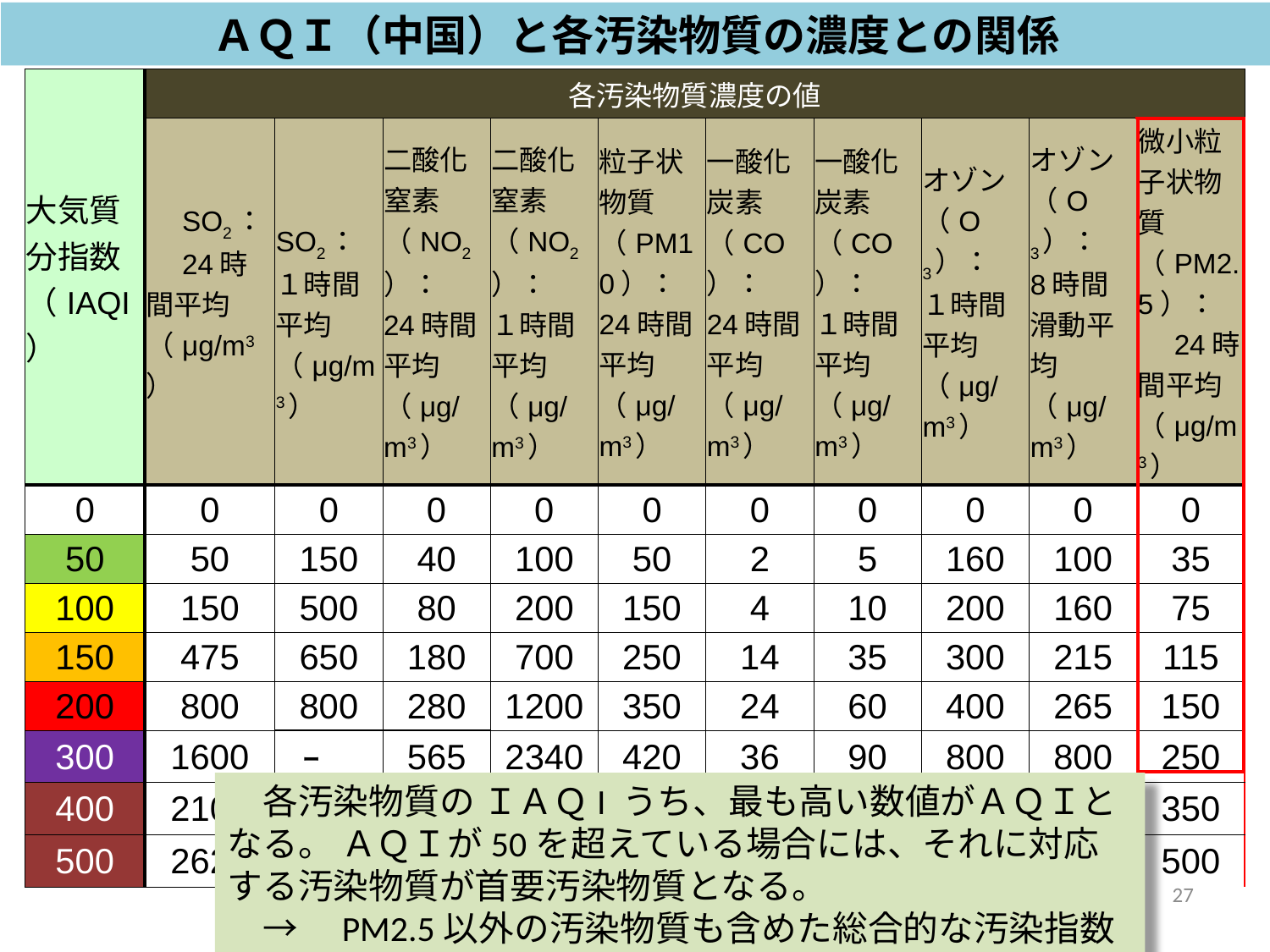

ＡＱＩ（中国）と各汚染物質の濃度との関係
| 大気質分指数（IAQI） | 各汚染物質濃度の値 |  |  |  |  |  |  |  |  |  |
| --- | --- | --- | --- | --- | --- | --- | --- | --- | --- | --- |
|  | SO2： 　24時間平均 （μg/m3） | SO2： １時間平均 （μg/m3） | 二酸化窒素（NO2）： 24時間平均 （μg/m3） | 二酸化窒素（NO2）： １時間平均 （μg/m3） | 粒子状物質（PM10）： 24時間平均 （μg/m3） | 一酸化炭素（CO）： 24時間平均 （μg/m3） | 一酸化炭素（CO）： １時間平均 （μg/m3） | オゾン（O3）： １時間平均 （μg/m3） | オゾン（O3）： 8時間滑動平均 （μg/m3） | 微小粒子状物質（PM2.5）： 　24時間平均 （μg/m3） |
| 0 | 0 | 0 | 0 | 0 | 0 | 0 | 0 | 0 | 0 | 0 |
| 50 | 50 | 150 | 40 | 100 | 50 | 2 | 5 | 160 | 100 | 35 |
| 100 | 150 | 500 | 80 | 200 | 150 | 4 | 10 | 200 | 160 | 75 |
| 150 | 475 | 650 | 180 | 700 | 250 | 14 | 35 | 300 | 215 | 115 |
| 200 | 800 | 800 | 280 | 1200 | 350 | 24 | 60 | 400 | 265 | 150 |
| 300 | 1600 | ｰ | 565 | 2340 | 420 | 36 | 90 | 800 | 800 | 250 |
| 400 | 2100 | ｰ | 750 | 3090 | 500 | 48 | 120 | 1000 | ｰ | 350 |
| 500 | 2620 | ｰ | 940 | 3840 | 600 | 60 | 150 | 1200 | ｰ | 500 |

　各汚染物質の ＩＡＱI うち、最も高い数値がＡＱＩとなる。 ＡＱＩが50を超えている場合には、それに対応する汚染物質が首要汚染物質となる。
　→　PM2.5以外の汚染物質も含めた総合的な汚染指数
27